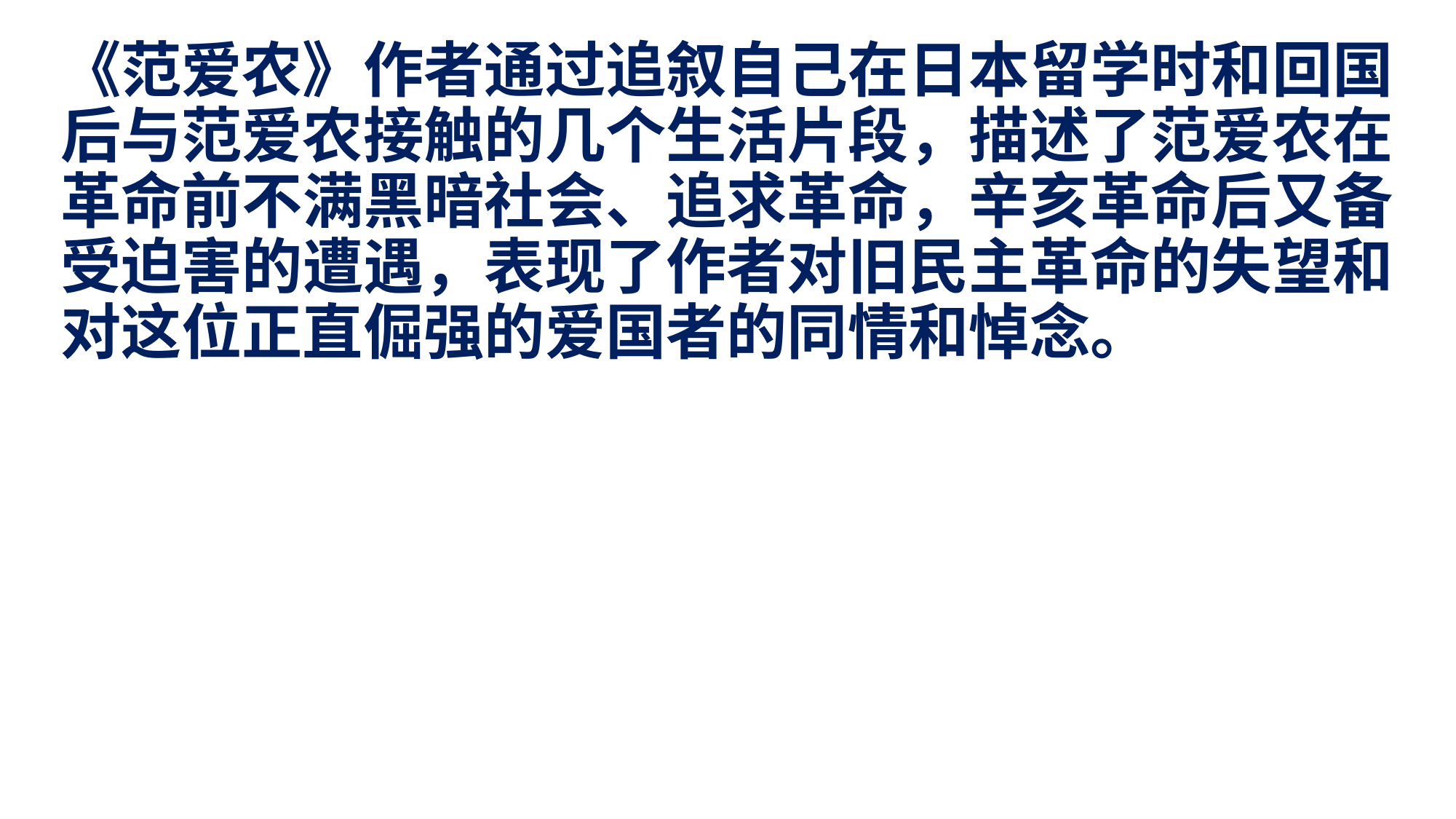

《范爱农》作者通过追叙自己在日本留学时和回国后与范爱农接触的几个生活片段，描述了范爱农在革命前不满黑暗社会、追求革命，辛亥革命后又备受迫害的遭遇，表现了作者对旧民主革命的失望和对这位正直倔强的爱国者的同情和悼念。